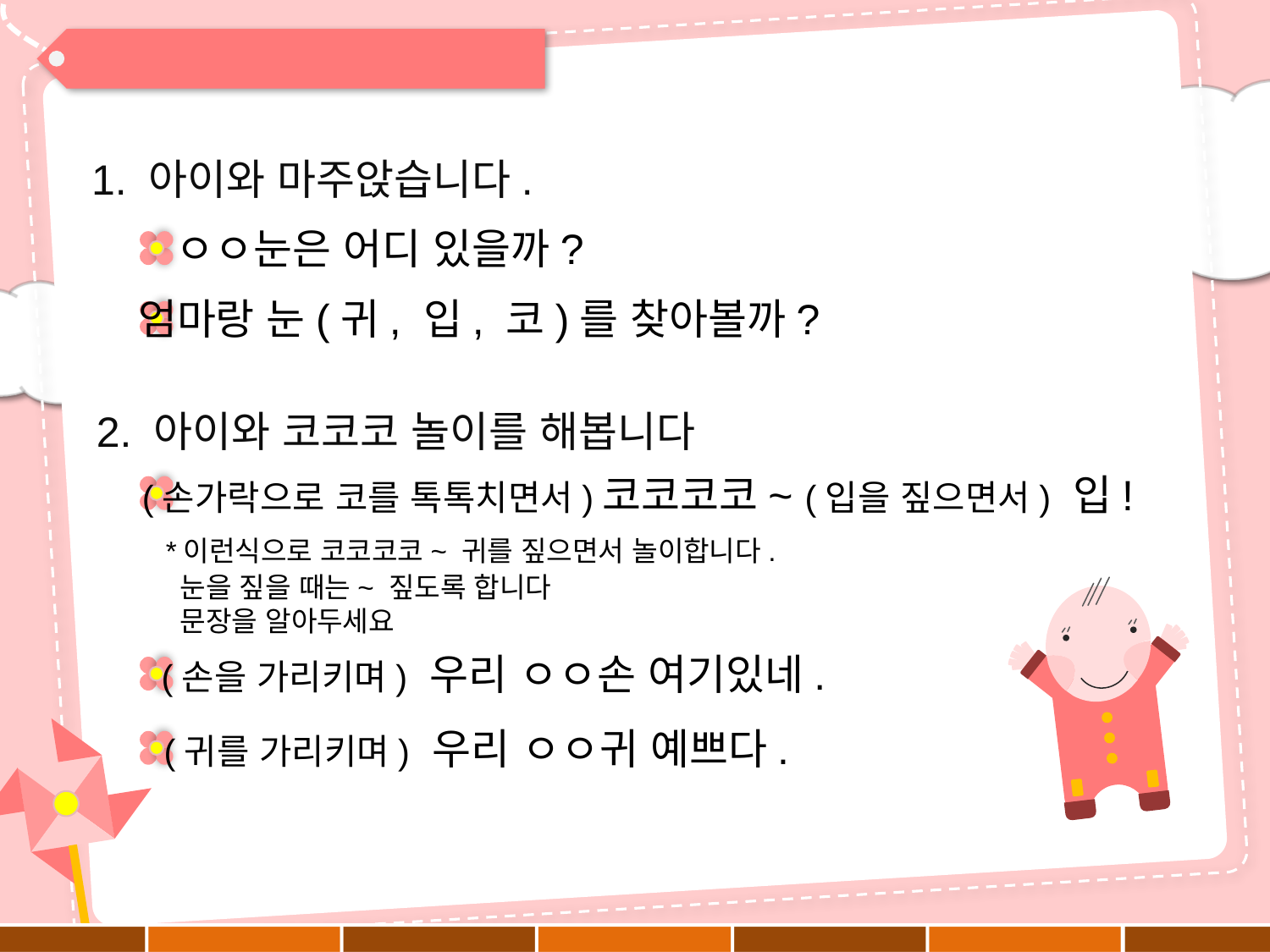

1. 아이와 마주앉습니다.
ㅇㅇ눈은 어디 있을까?

엄마랑 눈(귀, 입, 코)를 찾아볼까?

2. 아이와 코코코 놀이를 해봅니다
(손가락으로 코를 톡톡치면서)코코코코~ (입을 짚으면서) 입!
  *이런식으로 코코코코~ 귀를 짚으면서 놀이합니다.
    눈을 짚을 때는~ 짚도록 합니다
    문장을 알아두세요

(손을 가리키며) 우리 ㅇㅇ손 여기있네.

(귀를 가리키며) 우리 ㅇㅇ귀 예쁘다.